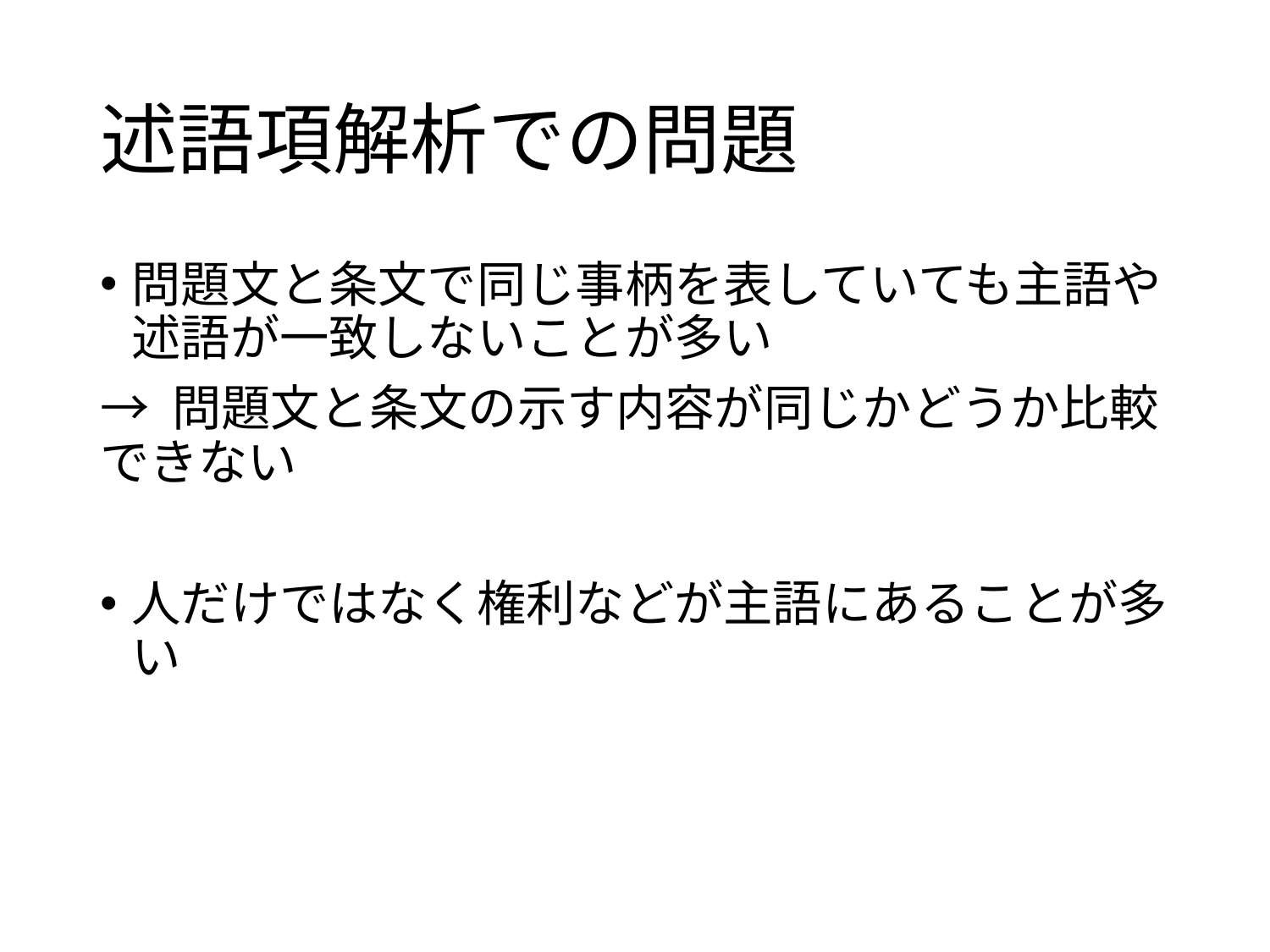

# 述語項解析での問題
問題文と条文で同じ事柄を表していても主語や述語が一致しないことが多い
→ 問題文と条文の示す内容が同じかどうか比較できない

人だけではなく権利などが主語にあることが多い